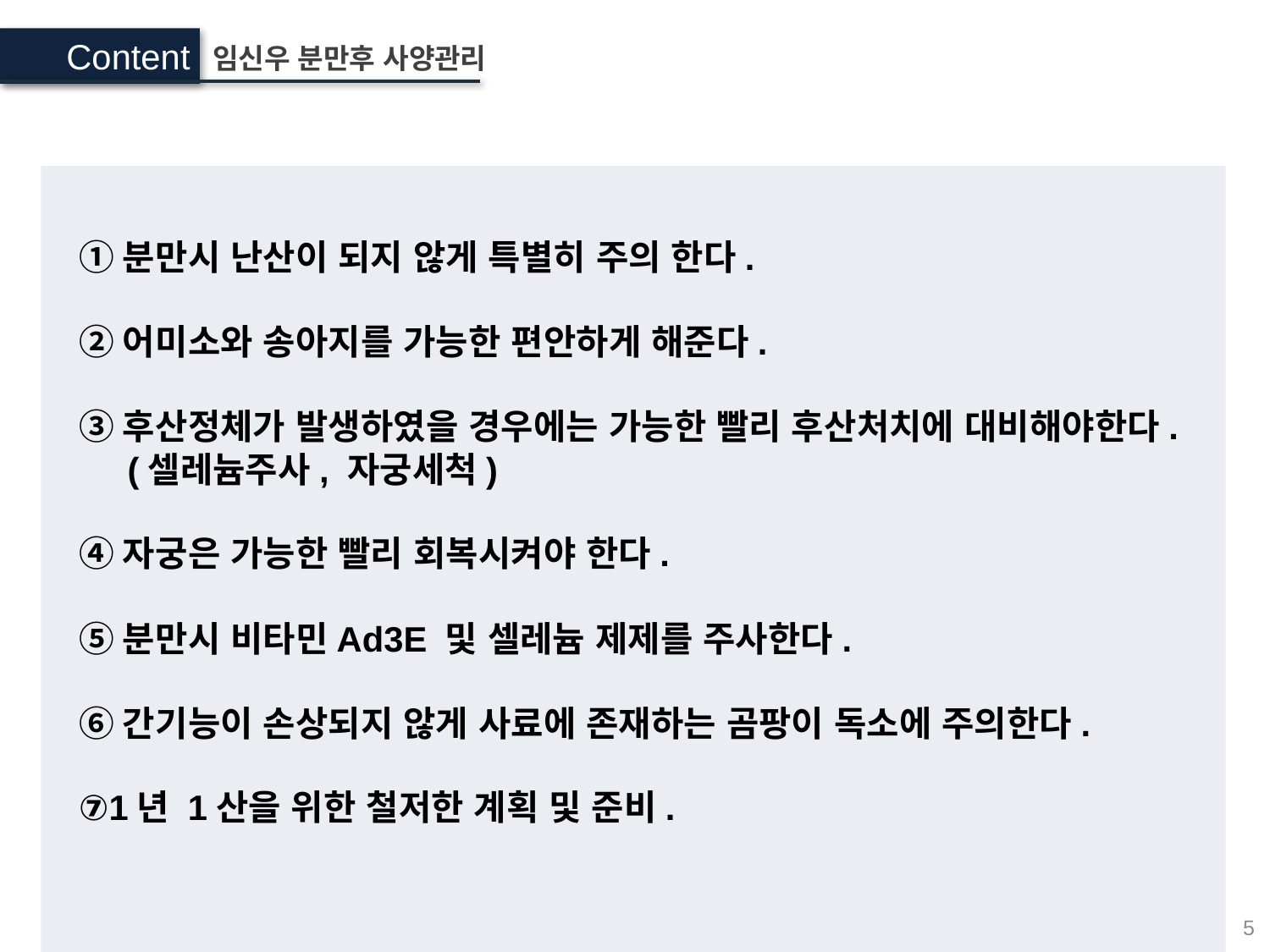

Content
임신우 분만후 사양관리

①분만시 난산이 되지 않게 특별히 주의 한다.

②어미소와 송아지를 가능한 편안하게 해준다.

③후산정체가 발생하였을 경우에는 가능한 빨리 후산처치에 대비해야한다.
     (셀레늄주사, 자궁세척)

④자궁은 가능한 빨리 회복시켜야 한다.

⑤분만시 비타민Ad3E 및 셀레늄 제제를 주사한다.

⑥간기능이 손상되지 않게 사료에 존재하는 곰팡이 독소에 주의한다.

⑦1년 1산을 위한 철저한 계획 및 준비.
5